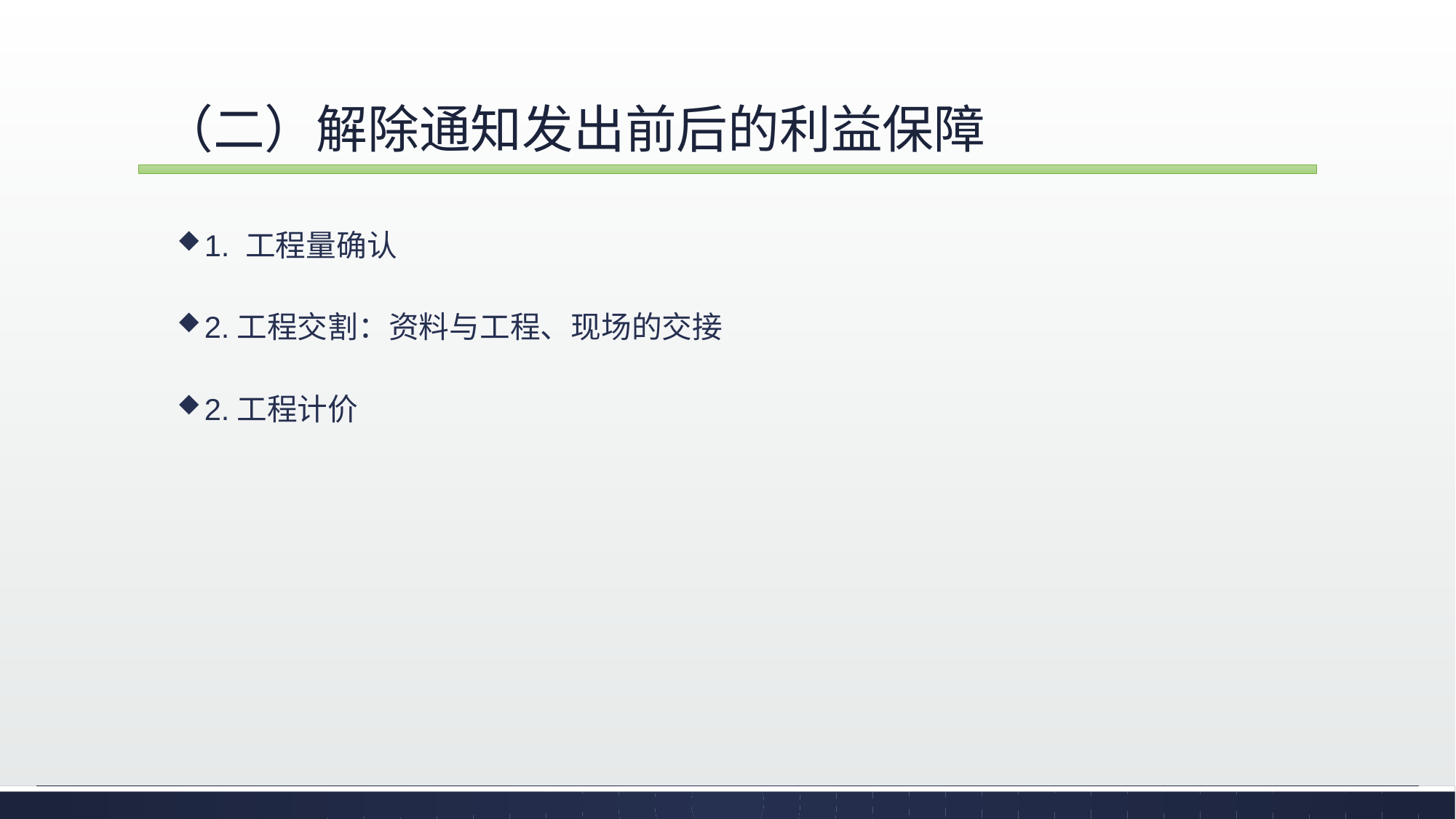

# （二）解除通知发出前后的利益保障

1. 工程量确认
2.工程交割：资料与工程、现场的交接
2.工程计价